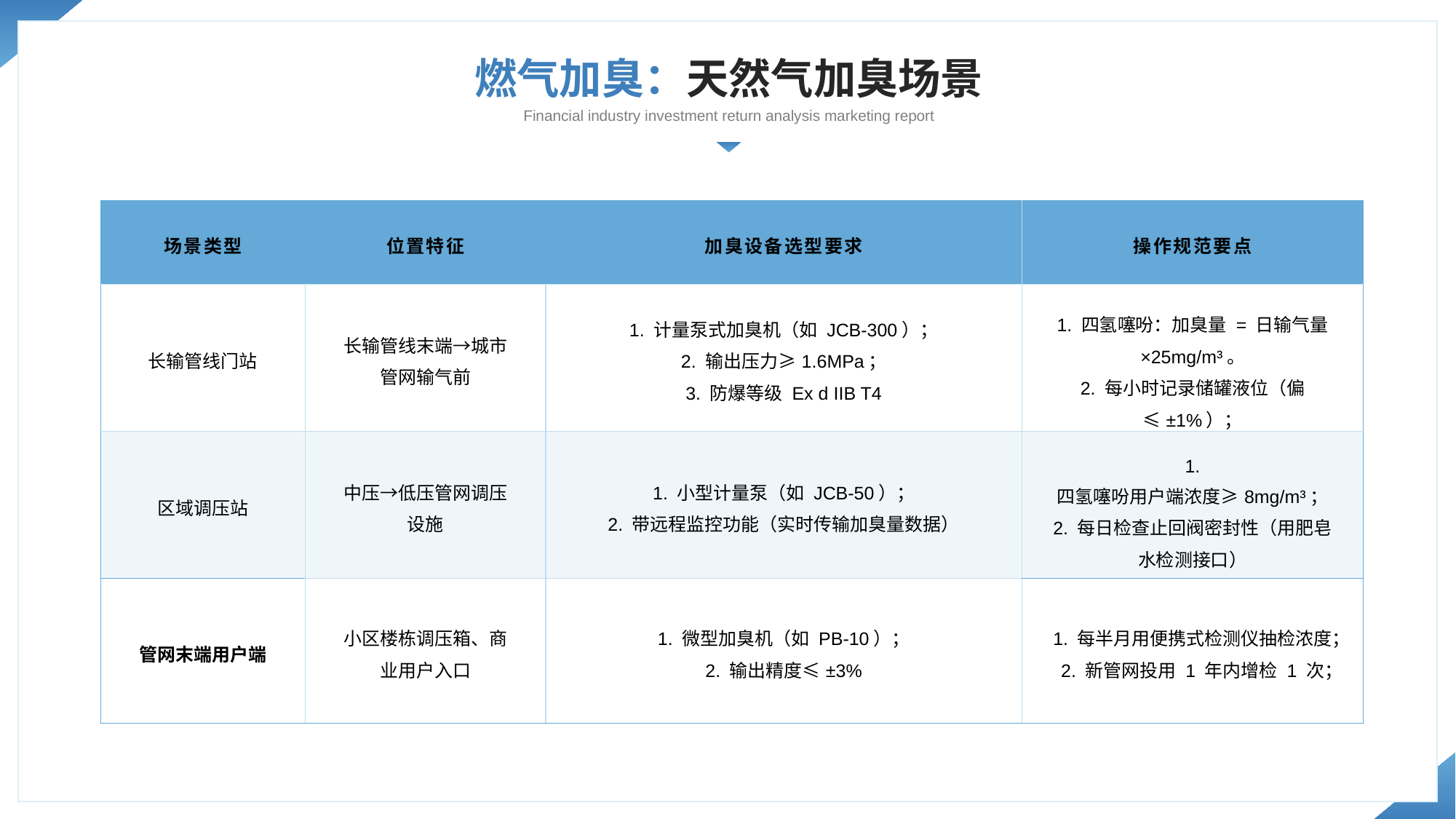

燃气加臭：天然气加臭场景
Financial industry investment return analysis marketing report

| 场景类型 | 位置特征 | 加臭设备选型要求 | 操作规范要点 |
| --- | --- | --- | --- |
| 长输管线门站 | 长输管线末端→城市管网输气前 | 1. 计量泵式加臭机（如 JCB-300）； 2. 输出压力≥1.6MPa； 3. 防爆等级 Ex d IIB T4 | 1. 四氢噻吩：加臭量 = 日输气量 ×25mg/m³。 2. 每小时记录储罐液位（偏≤±1%）； |
| 区域调压站 | 中压→低压管网调压设施 | 1. 小型计量泵（如 JCB-50）； 2. 带远程监控功能（实时传输加臭量数据） | 1. 四氢噻吩用户端浓度≥8mg/m³； 2. 每日检查止回阀密封性（用肥皂水检测接口） |
| 管网末端用户端 | 小区楼栋调压箱、商业用户入口 | 1. 微型加臭机（如 PB-10）； 2. 输出精度≤±3% | 1. 每半月用便携式检测仪抽检浓度； 2. 新管网投用 1 年内增检 1 次； |